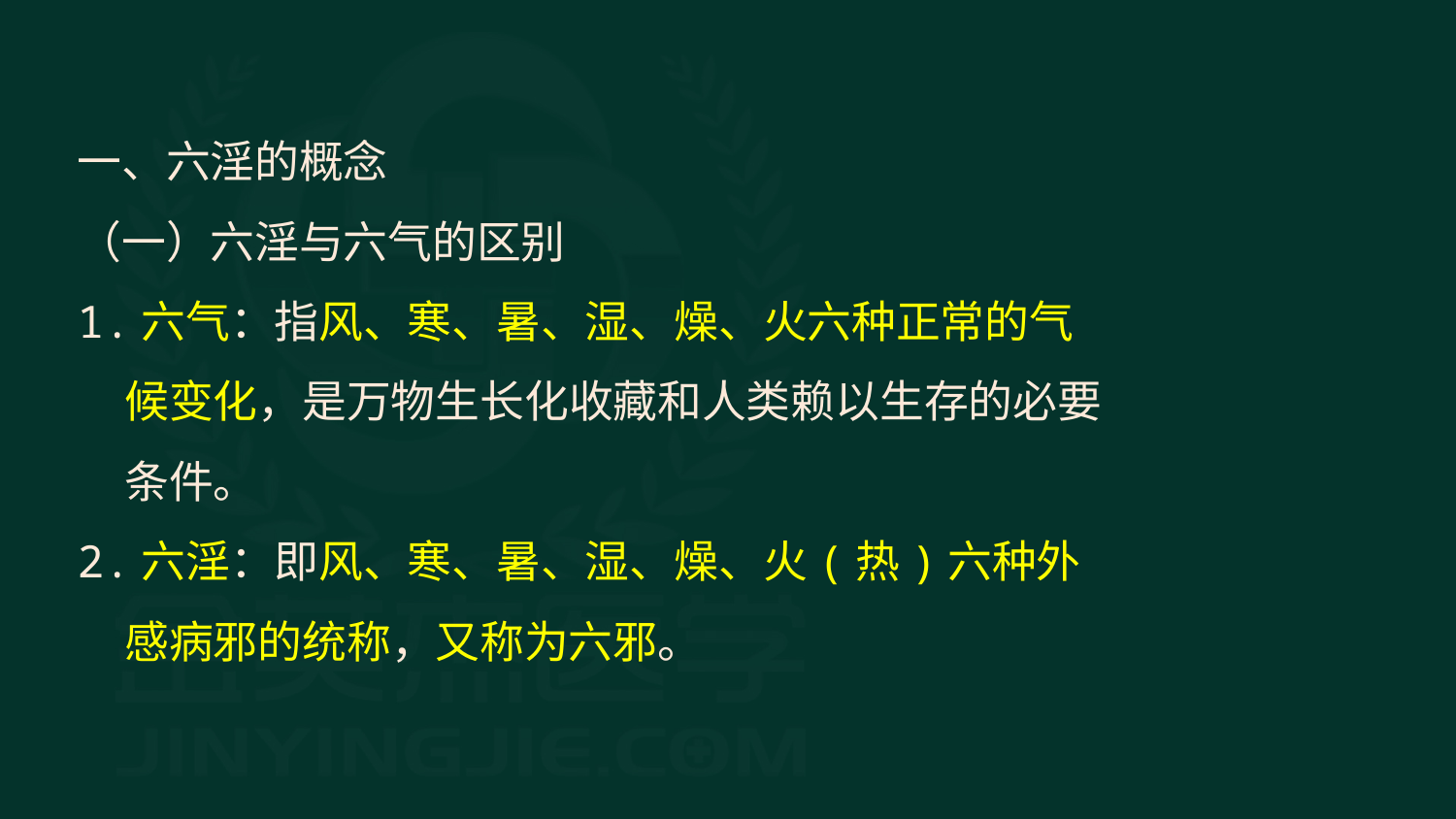

一、六淫的概念
（一）六淫与六气的区别
1.六气：指风、寒、暑、湿、燥、火六种正常的气候变化，是万物生长化收藏和人类赖以生存的必要条件。
2.六淫：即风、寒、暑、湿、燥、火(热)六种外感病邪的统称，又称为六邪。